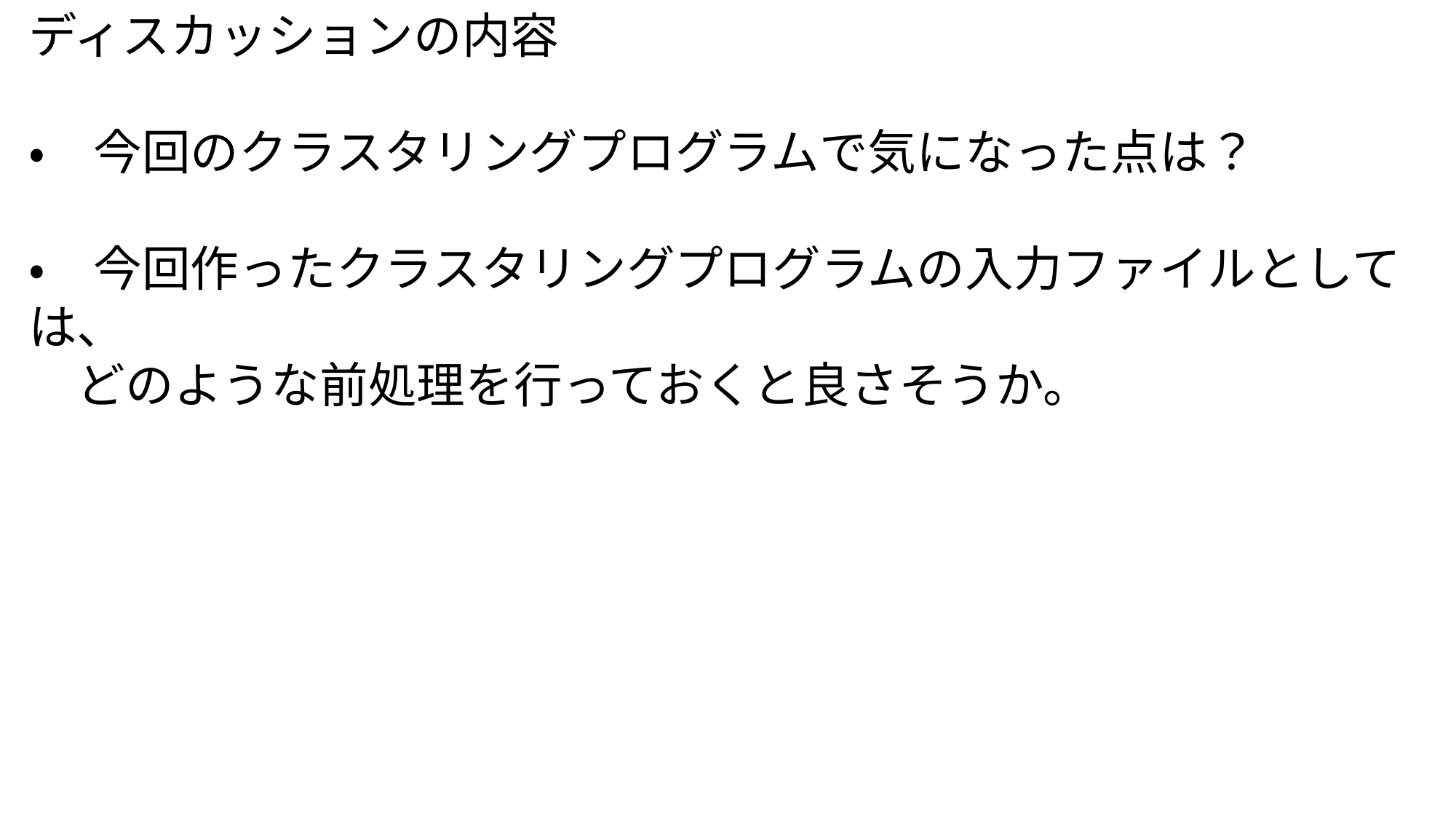

ディスカッションの内容

・　今回のクラスタリングプログラムで気になった点は？

・　今回作ったクラスタリングプログラムの入力ファイルとしては、
　どのような前処理を行っておくと良さそうか。